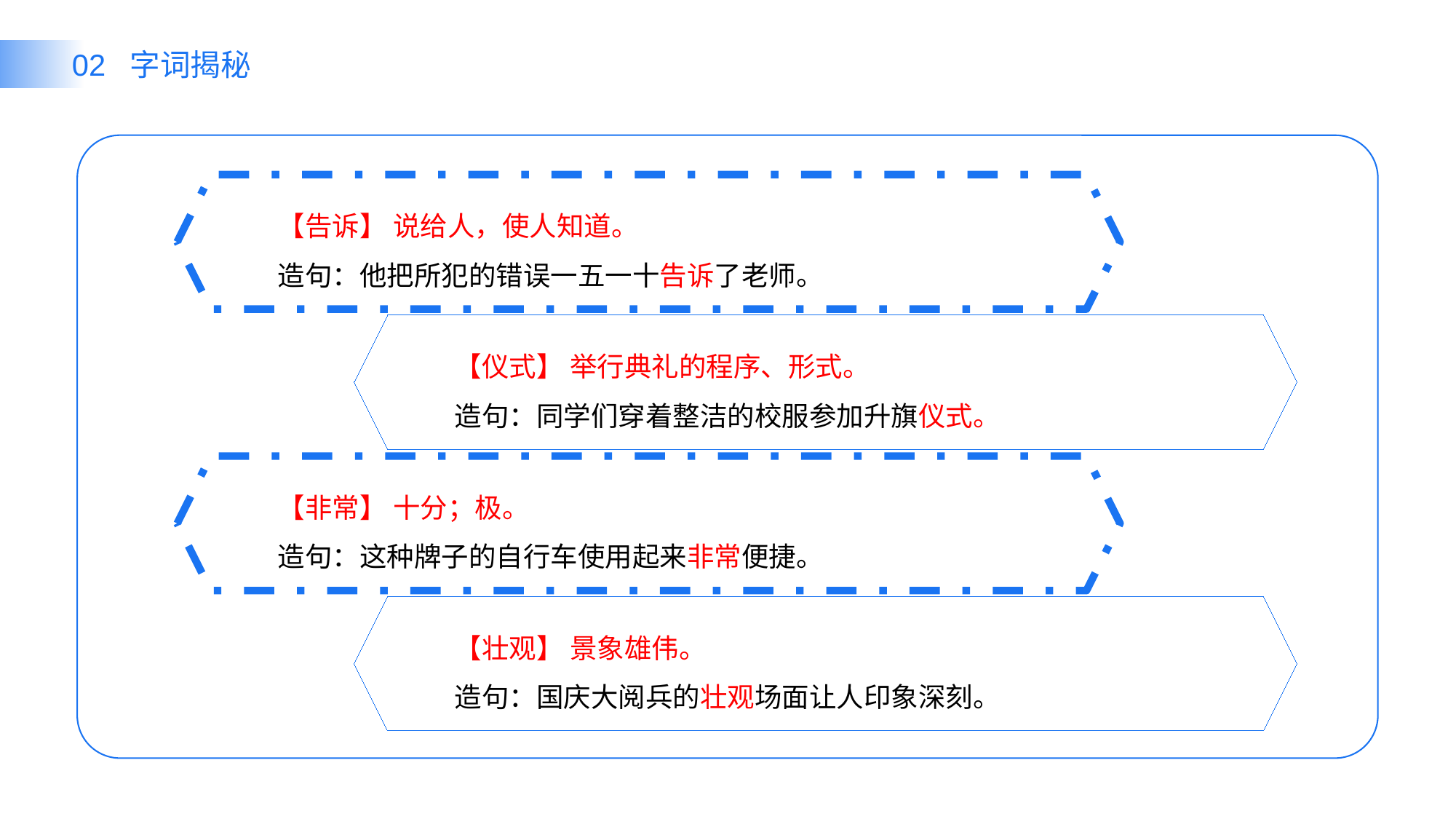

02  字词揭秘

【告诉】 说给人，使人知道。
造句：他把所犯的错误一五一十告诉了老师。
【仪式】 举行典礼的程序、形式。
造句：同学们穿着整洁的校服参加升旗仪式。
【非常】 十分；极。
造句：这种牌子的自行车使用起来非常便捷。
【壮观】 景象雄伟。
造句：国庆大阅兵的壮观场面让人印象深刻。